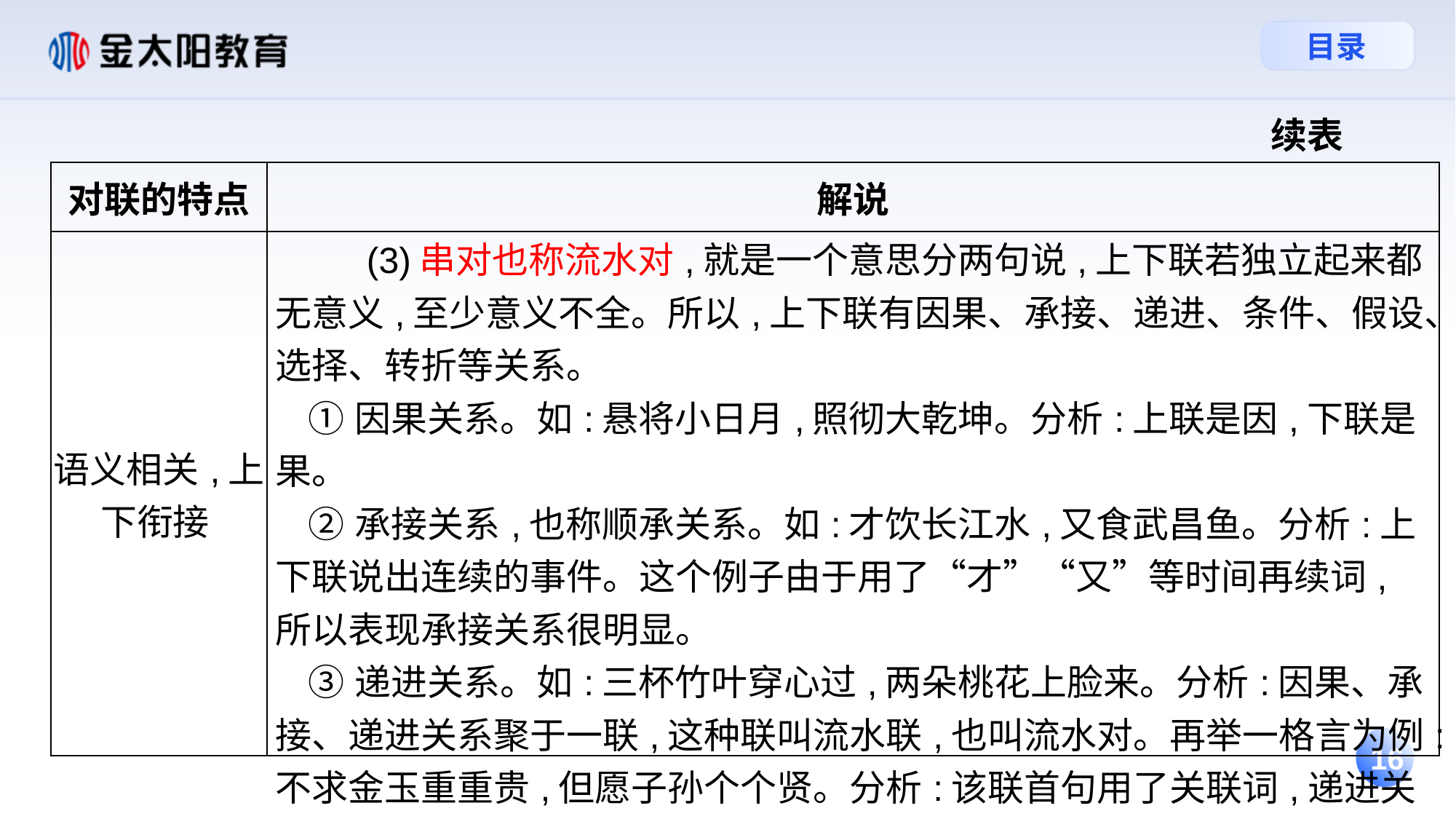

续表
| 对联的特点 | 解说 |
| --- | --- |
| 语义相关,上下衔接 | (3)串对也称流水对,就是一个意思分两句说,上下联若独立起来都无意义,至少意义不全。所以,上下联有因果、承接、递进、条件、假设、选择、转折等关系。 ①因果关系。如:悬将小日月,照彻大乾坤。分析:上联是因,下联是果。 ②承接关系,也称顺承关系。如:才饮长江水,又食武昌鱼。分析:上下联说出连续的事件。这个例子由于用了“才”“又”等时间再续词,所以表现承接关系很明显。 ③递进关系。如:三杯竹叶穿心过,两朵桃花上脸来。分析:因果、承接、递进关系聚于一联,这种联叫流水联,也叫流水对。再举一格言为例:不求金玉重重贵,但愿子孙个个贤。分析:该联首句用了关联词,递进关系明显。 |